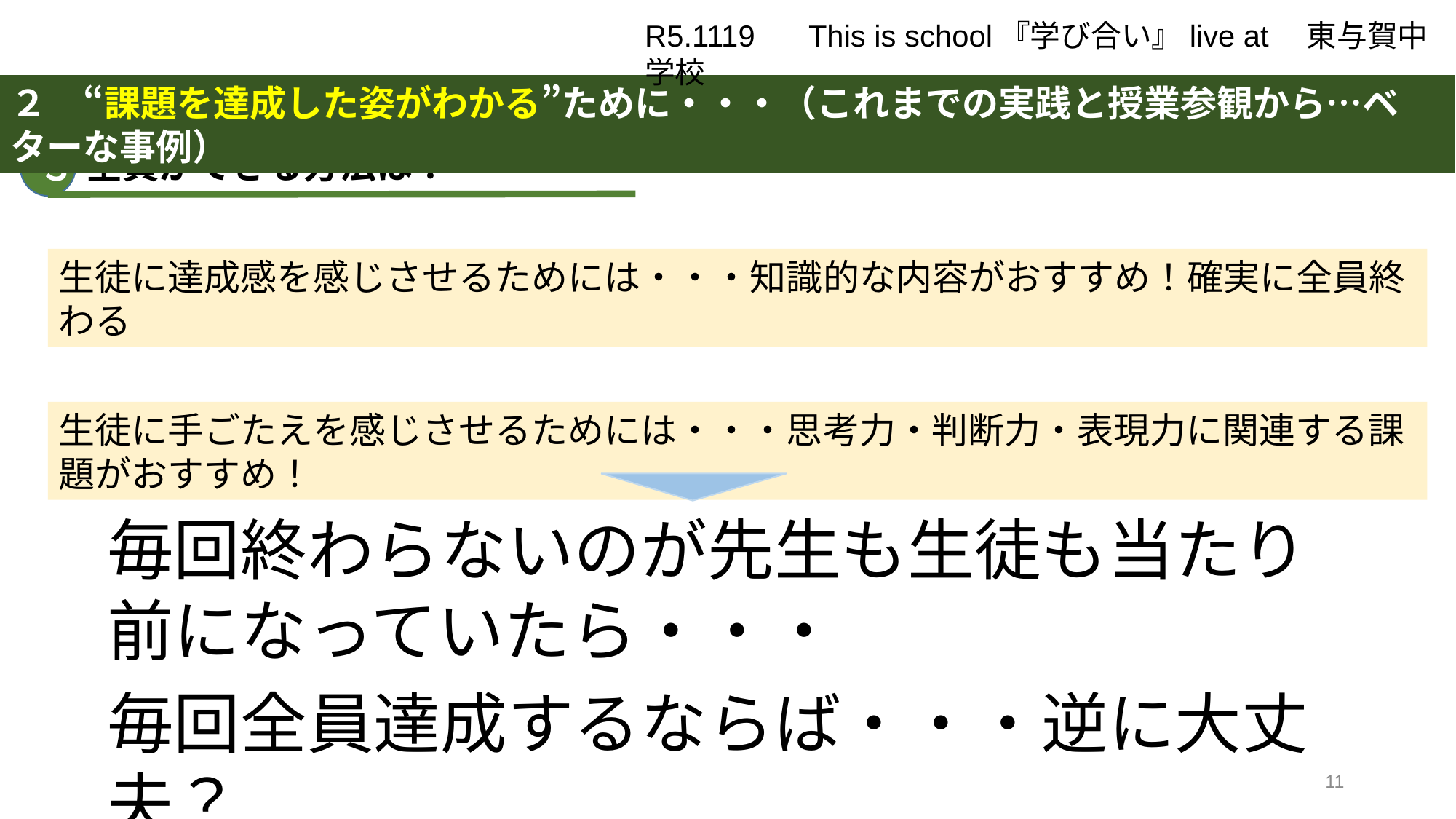

R5.1119 　This is school『学び合い』live at　東与賀中学校
２　“課題を達成した姿がわかる”ために・・・（これまでの実践と授業参観から…ベターな事例）
全員ができる方法は？
３
生徒に達成感を感じさせるためには・・・知識的な内容がおすすめ！確実に全員終わる
生徒に手ごたえを感じさせるためには・・・思考力・判断力・表現力に関連する課題がおすすめ！

毎回終わらないのが先生も生徒も当たり前になっていたら・・・
毎回全員達成するならば・・・逆に大丈夫？
11